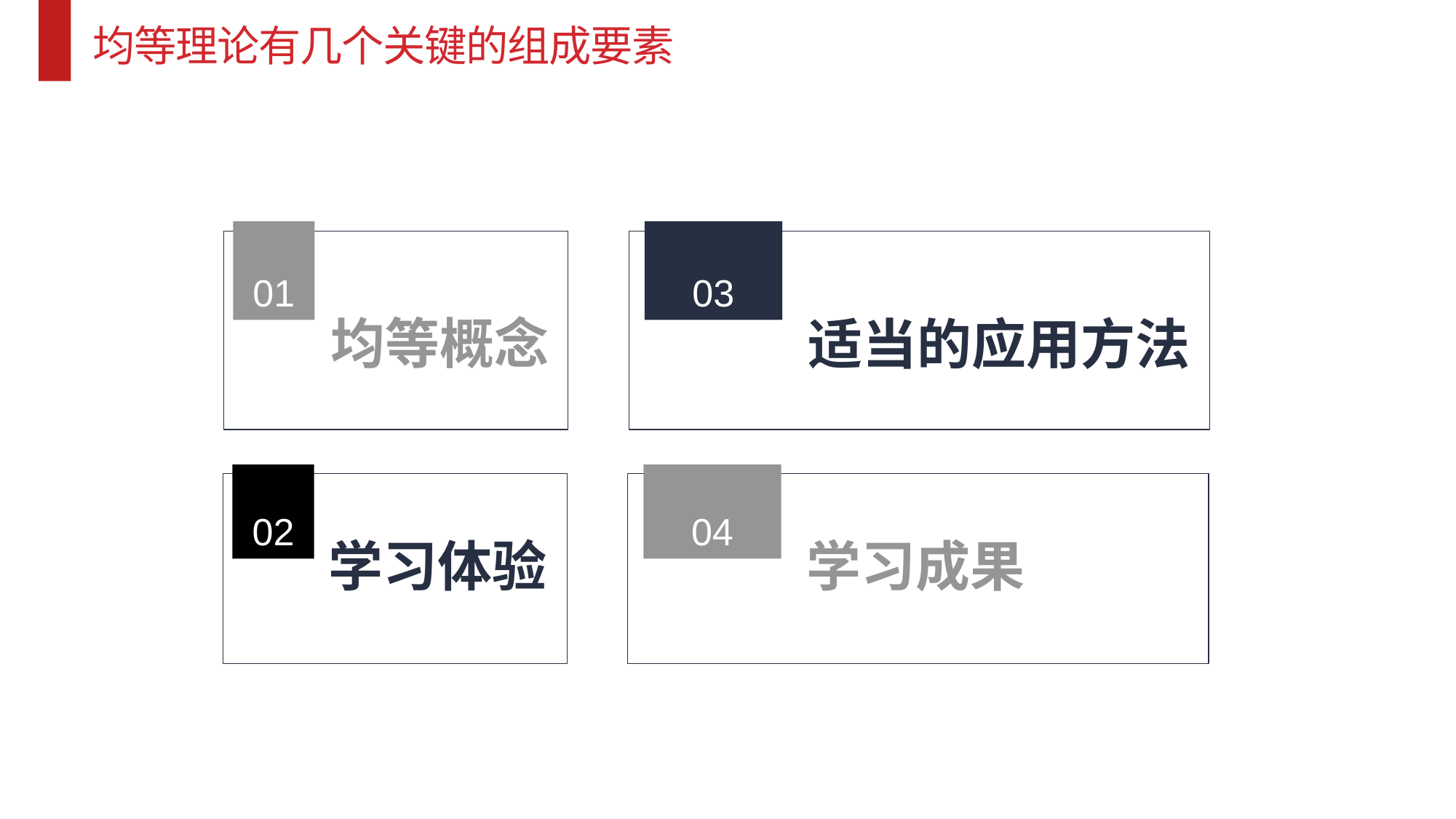

均等理论有几个关键的组成要素
01

均等概念
03

适当的应用方法
02

学习体验
04

学习成果